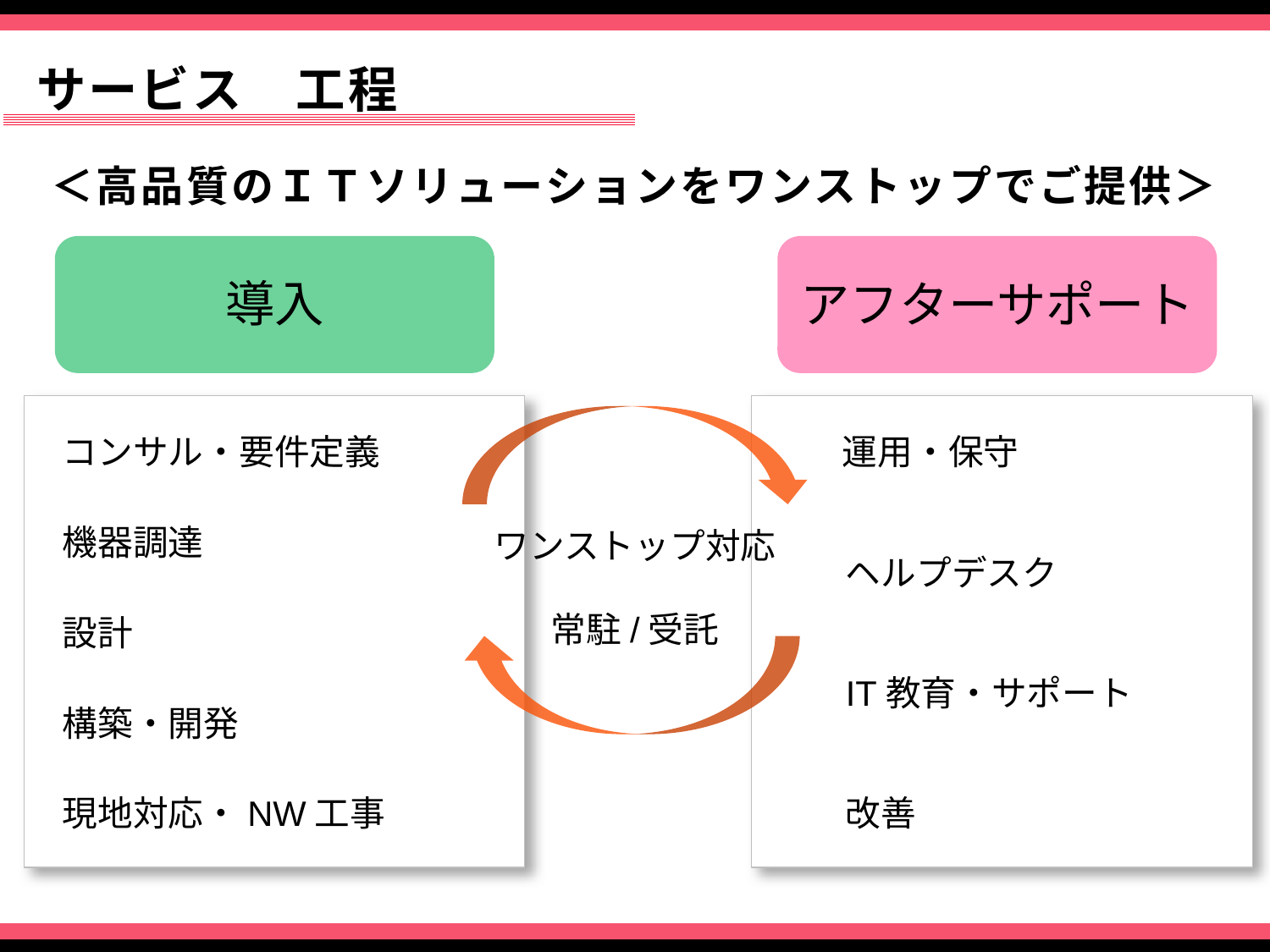

サービス　工程
＜高品質のＩＴソリューションをワンストップでご提供＞

導入

アフターサポート

コンサル・要件定義
機器調達
設計
構築・開発
現地対応・NW工事

運用・保守
ヘルプデスク
IT教育・サポート
改善

ワンストップ対応

常駐/受託